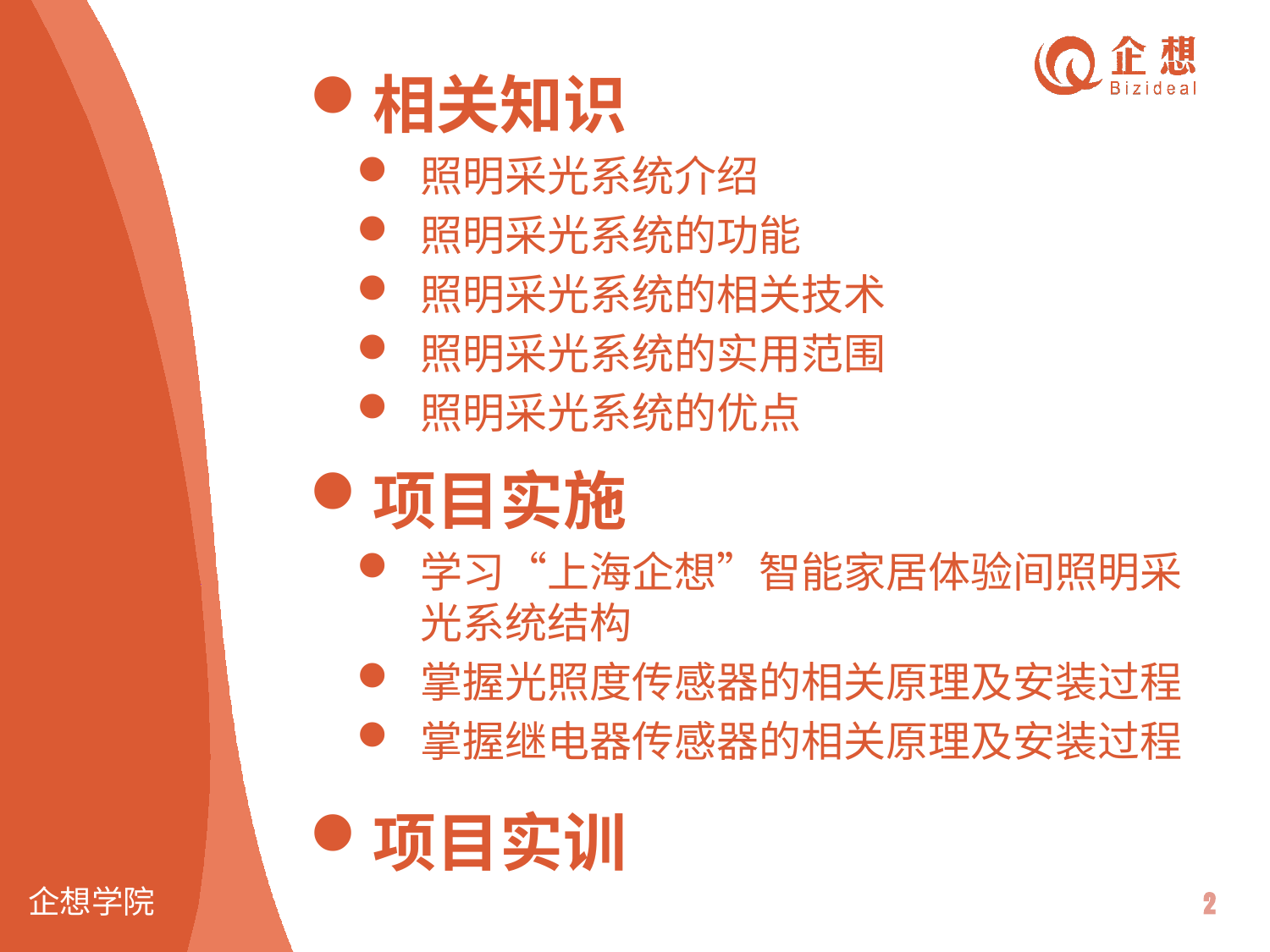

相关知识
照明采光系统介绍
照明采光系统的功能
照明采光系统的相关技术
照明采光系统的实用范围
照明采光系统的优点
项目实施
学习“上海企想”智能家居体验间照明采光系统结构
掌握光照度传感器的相关原理及安装过程
掌握继电器传感器的相关原理及安装过程

项目实训
2